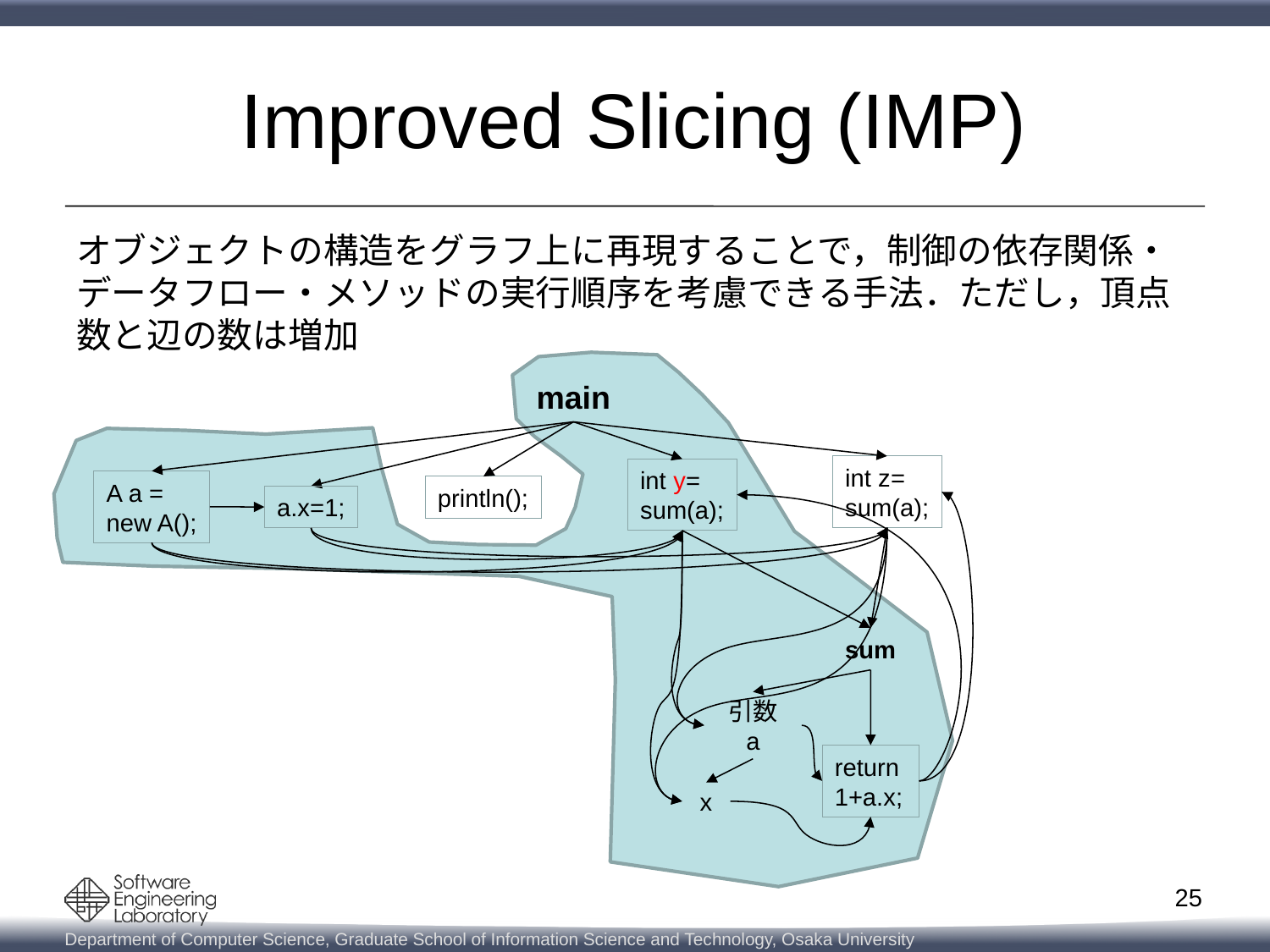

# Improved Slicing (IMP)
オブジェクトの構造をグラフ上に再現することで，制御の依存関係・データフロー・メソッドの実行順序を考慮できる手法．ただし，頂点数と辺の数は増加

main
int z=
sum(a);
int y=
sum(a);
A a =
new A();
println();
a.x=1;
sum
引数
a
return
1+a.x;
x
25